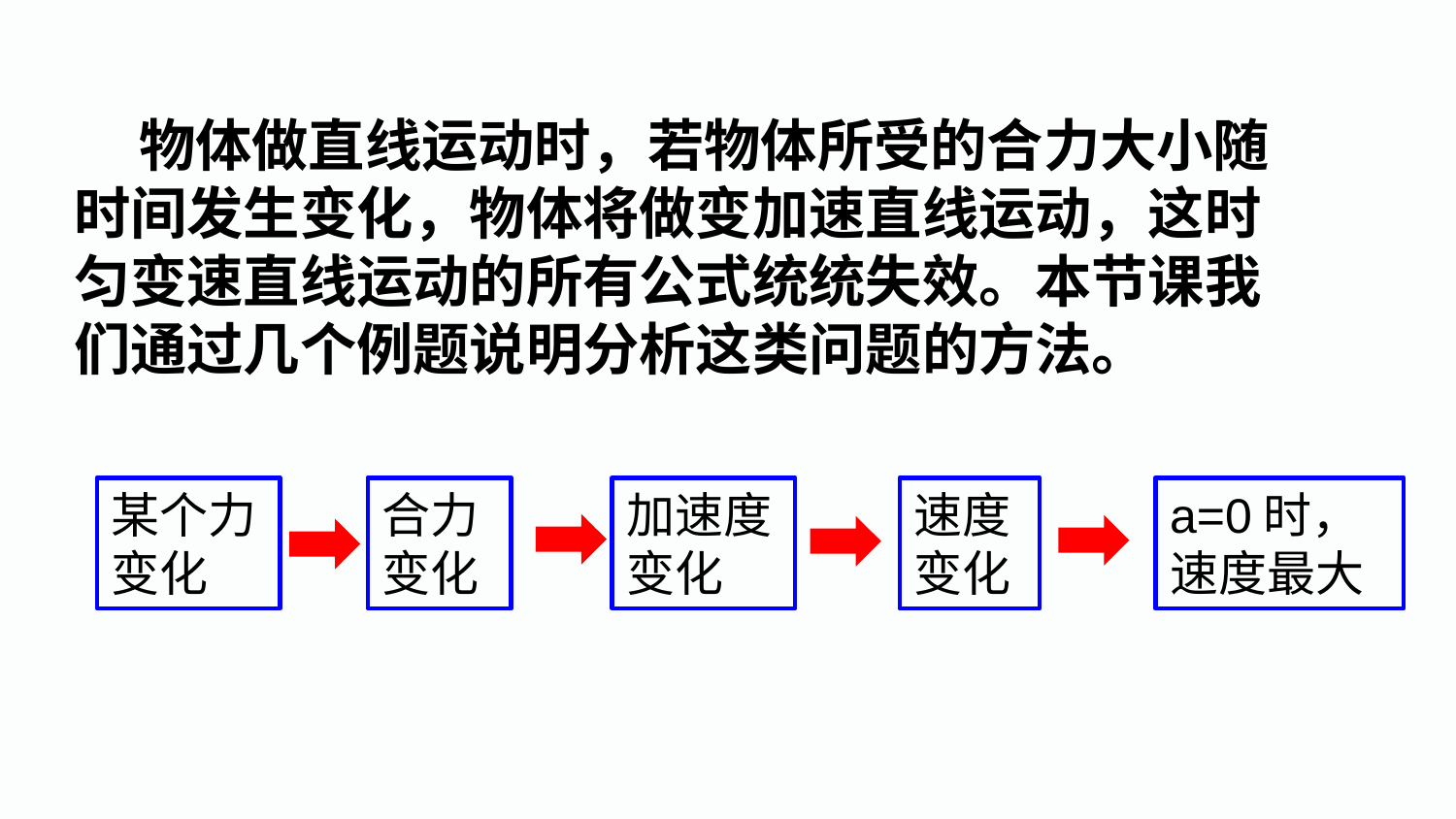

物体做直线运动时，若物体所受的合力大小随时间发生变化，物体将做变加速直线运动，这时匀变速直线运动的所有公式统统失效。本节课我们通过几个例题说明分析这类问题的方法。
a=0时，速度最大
速度变化
加速度变化
合力变化
某个力变化